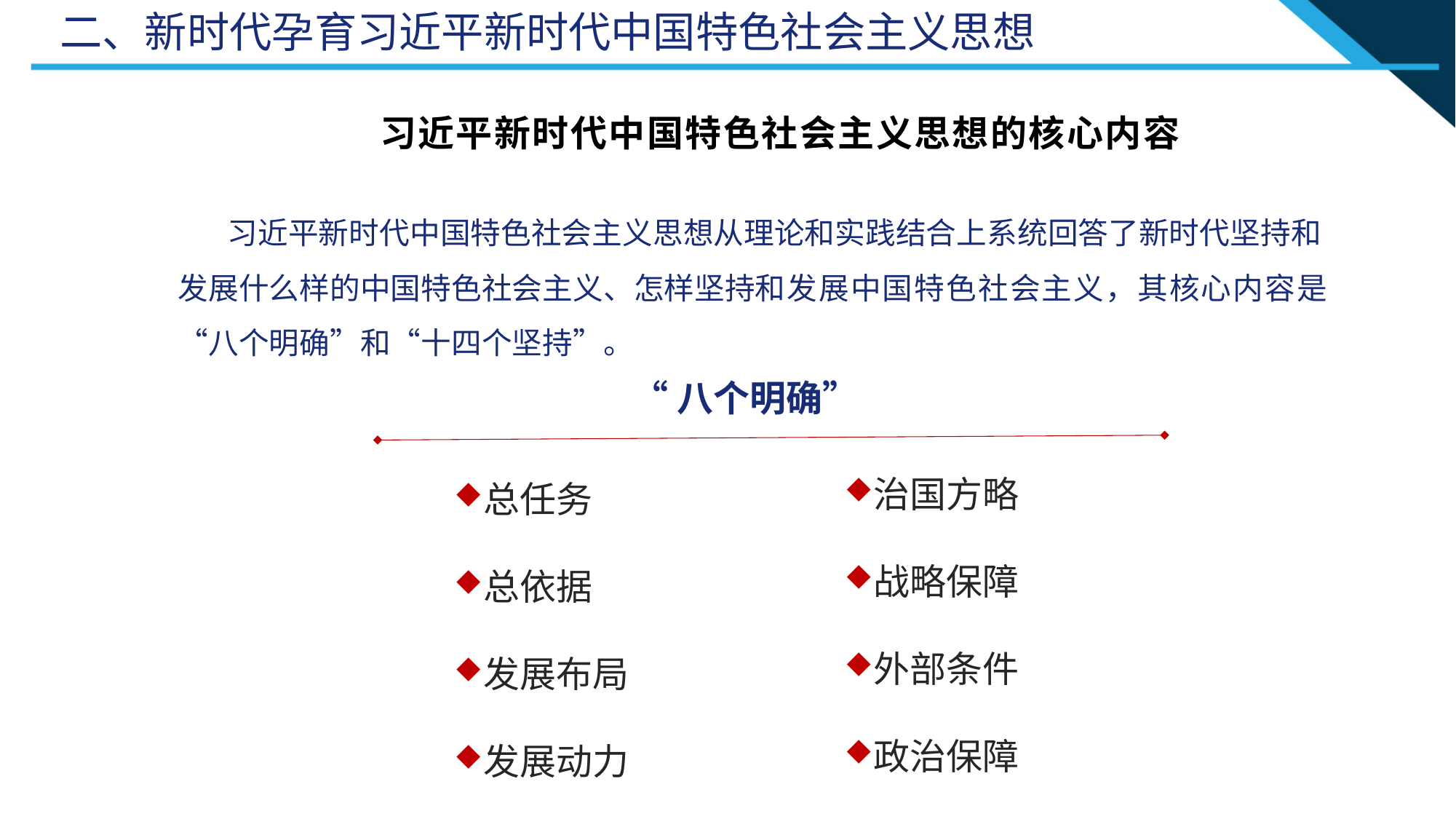

二、新时代孕育习近平新时代中国特色社会主义思想
习近平新时代中国特色社会主义思想的核心内容
     习近平新时代中国特色社会主义思想从理论和实践结合上系统回答了新时代坚持和发展什么样的中国特色社会主义、怎样坚持和发展中国特色社会主义，其核心内容是“八个明确”和“十四个坚持”。
“八个明确”
治国方略
战略保障
外部条件
政治保障
总任务
总依据
发展布局
发展动力